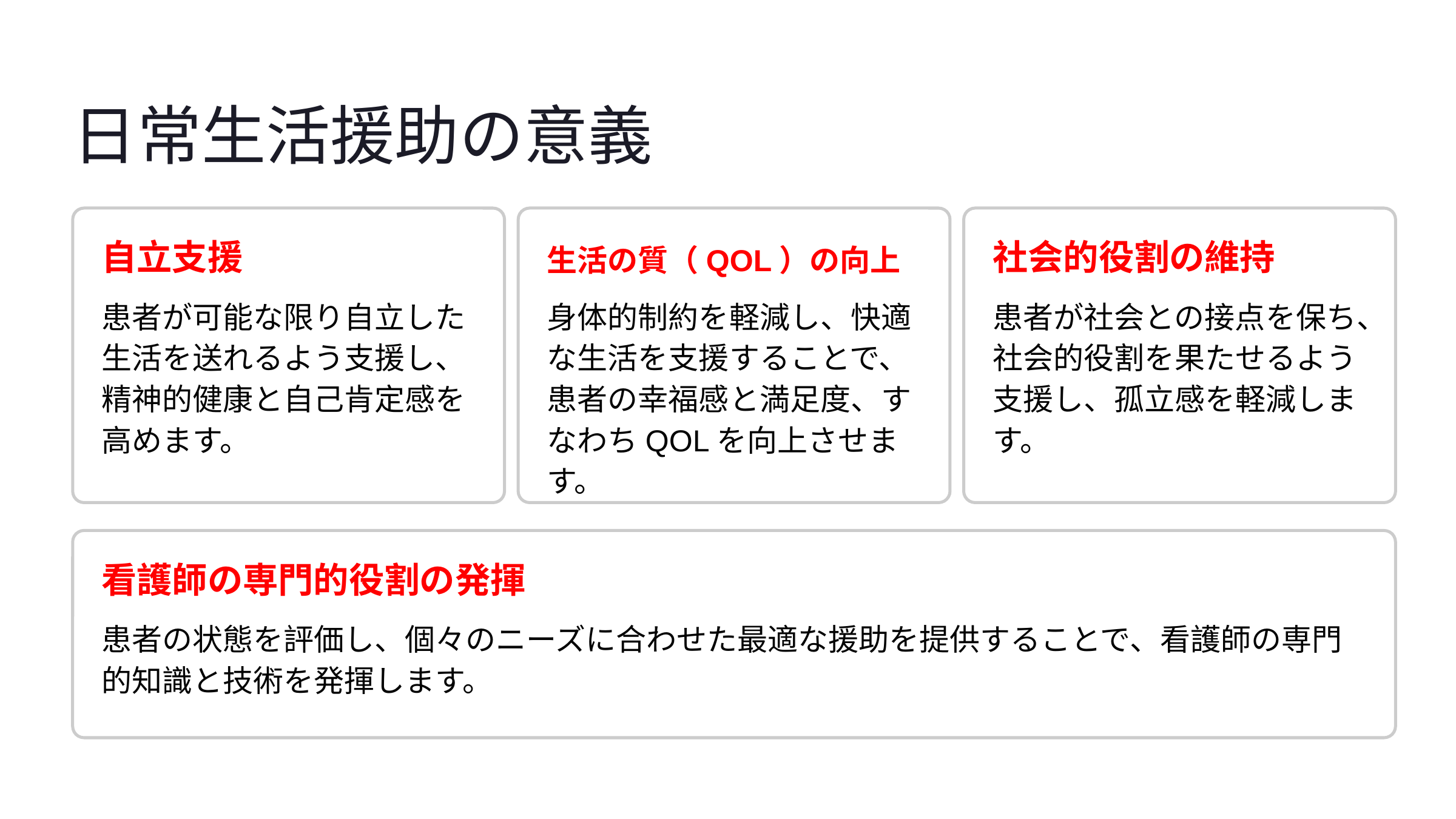

日常生活援助の意義

自立支援
生活の質（QOL）の向上
社会的役割の維持
患者が可能な限り自立した生活を送れるよう支援し、精神的健康と自己肯定感を高めます。
身体的制約を軽減し、快適な生活を支援することで、患者の幸福感と満足度、すなわちQOLを向上させます。
患者が社会との接点を保ち、社会的役割を果たせるよう支援し、孤立感を軽減します。

看護師の専門的役割の発揮
患者の状態を評価し、個々のニーズに合わせた最適な援助を提供することで、看護師の専門的知識と技術を発揮します。